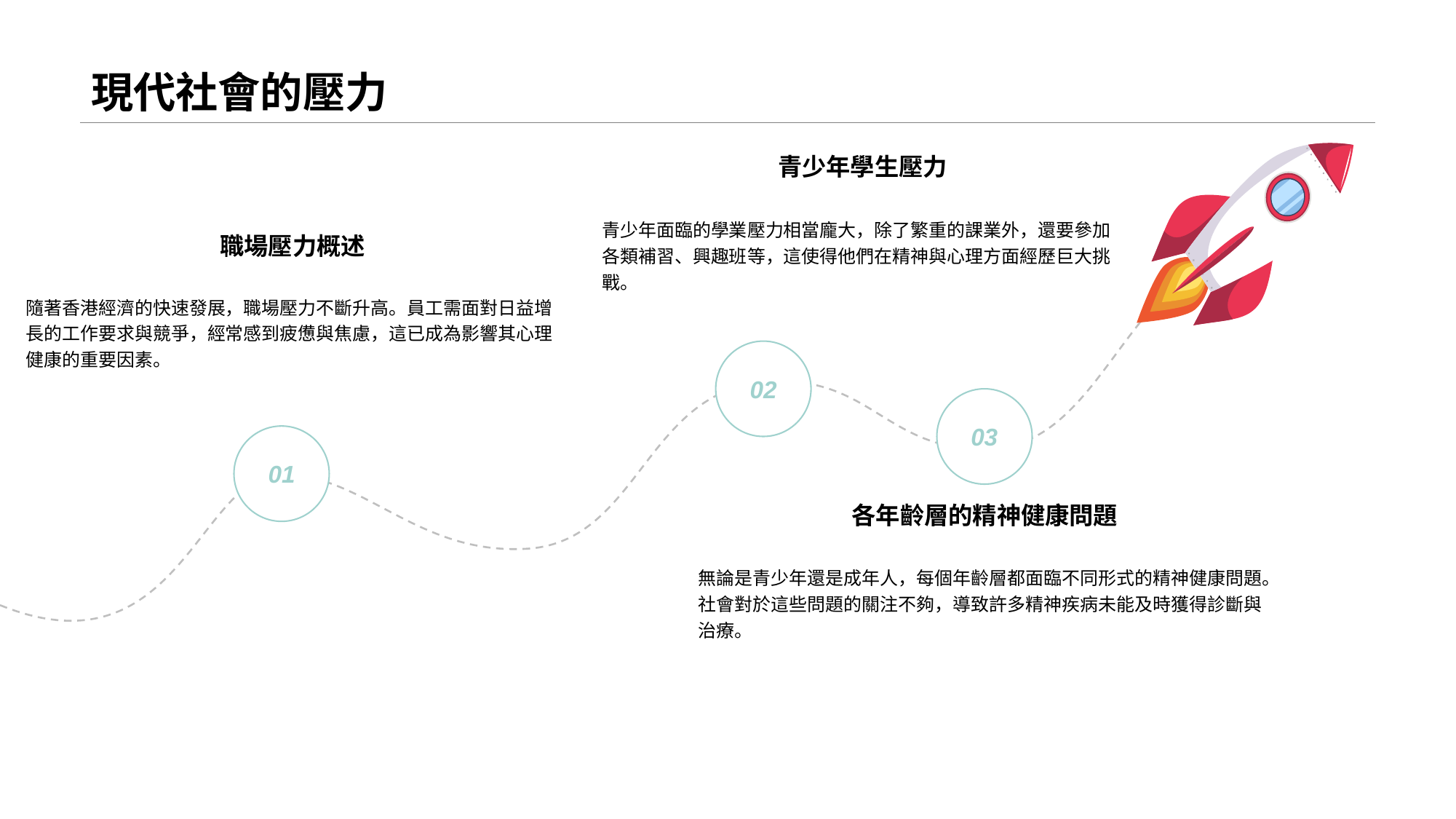

# 現代社會的壓力

青少年學生壓力
青少年面臨的學業壓力相當龐大，除了繁重的課業外，還要參加各類補習、興趣班等，這使得他們在精神與心理方面經歷巨大挑戰。
職場壓力概述

隨著香港經濟的快速發展，職場壓力不斷升高。員工需面對日益增長的工作要求與競爭，經常感到疲憊與焦慮，這已成為影響其心理健康的重要因素。
02
03
01
各年齡層的精神健康問題
無論是青少年還是成年人，每個年齡層都面臨不同形式的精神健康問題。社會對於這些問題的關注不夠，導致許多精神疾病未能及時獲得診斷與治療。